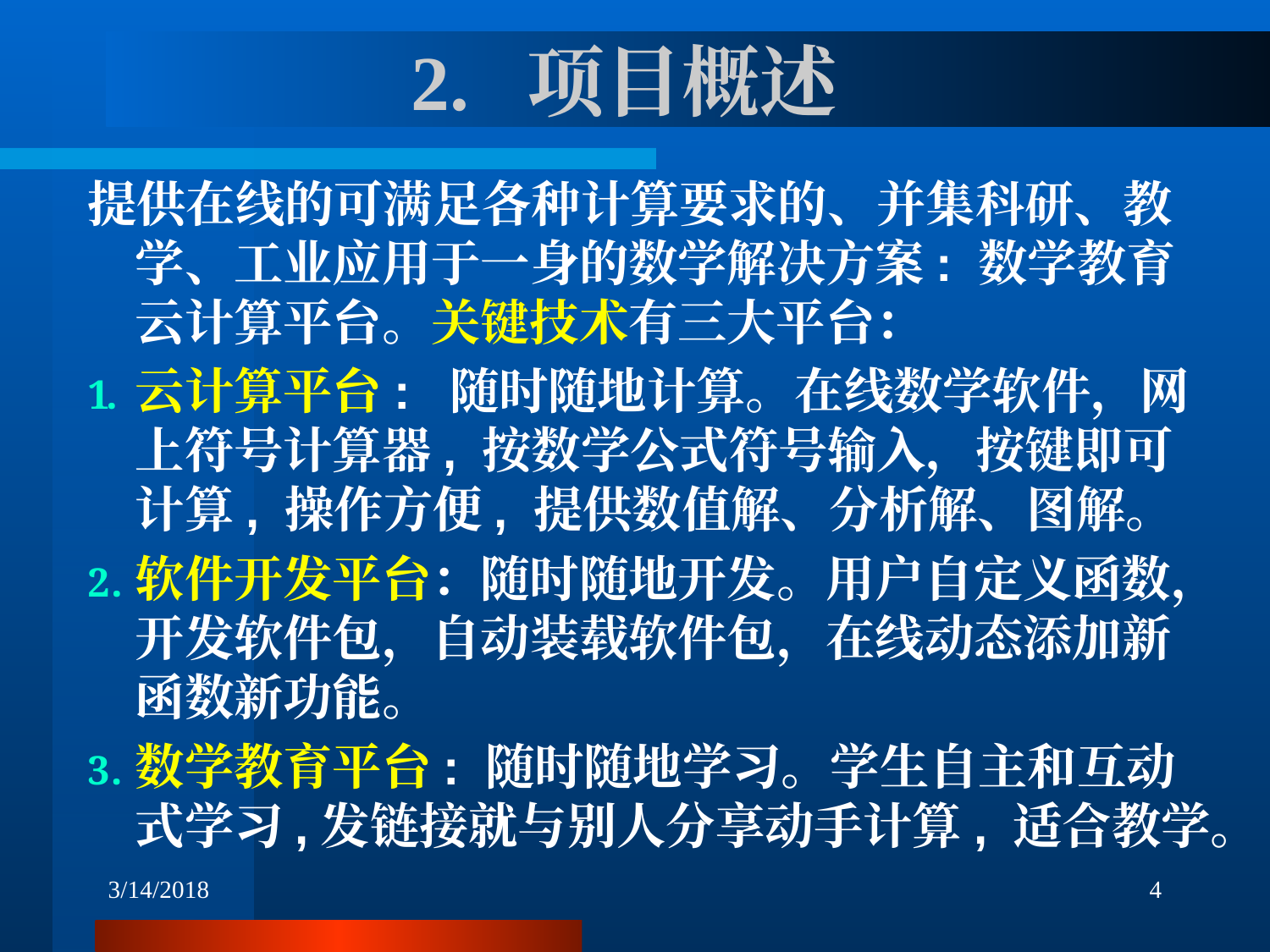

# 2.  项目概述
提供在线的可满足各种计算要求的、并集科研、教学、工业应用于一身的数学解决方案: 数学教育云计算平台。关键技术有三大平台：
云计算平台:  随时随地计算。在线数学软件，网上符号计算器, 按数学公式符号输入，按键即可计算, 操作方便, 提供数值解、分析解、图解。
软件开发平台：随时随地开发。用户自定义函数，开发软件包，自动装载软件包，在线动态添加新函数新功能。
数学教育平台: 随时随地学习。学生自主和互动式学习,发链接就与别人分享动手计算, 适合教学。
3/14/2018
4